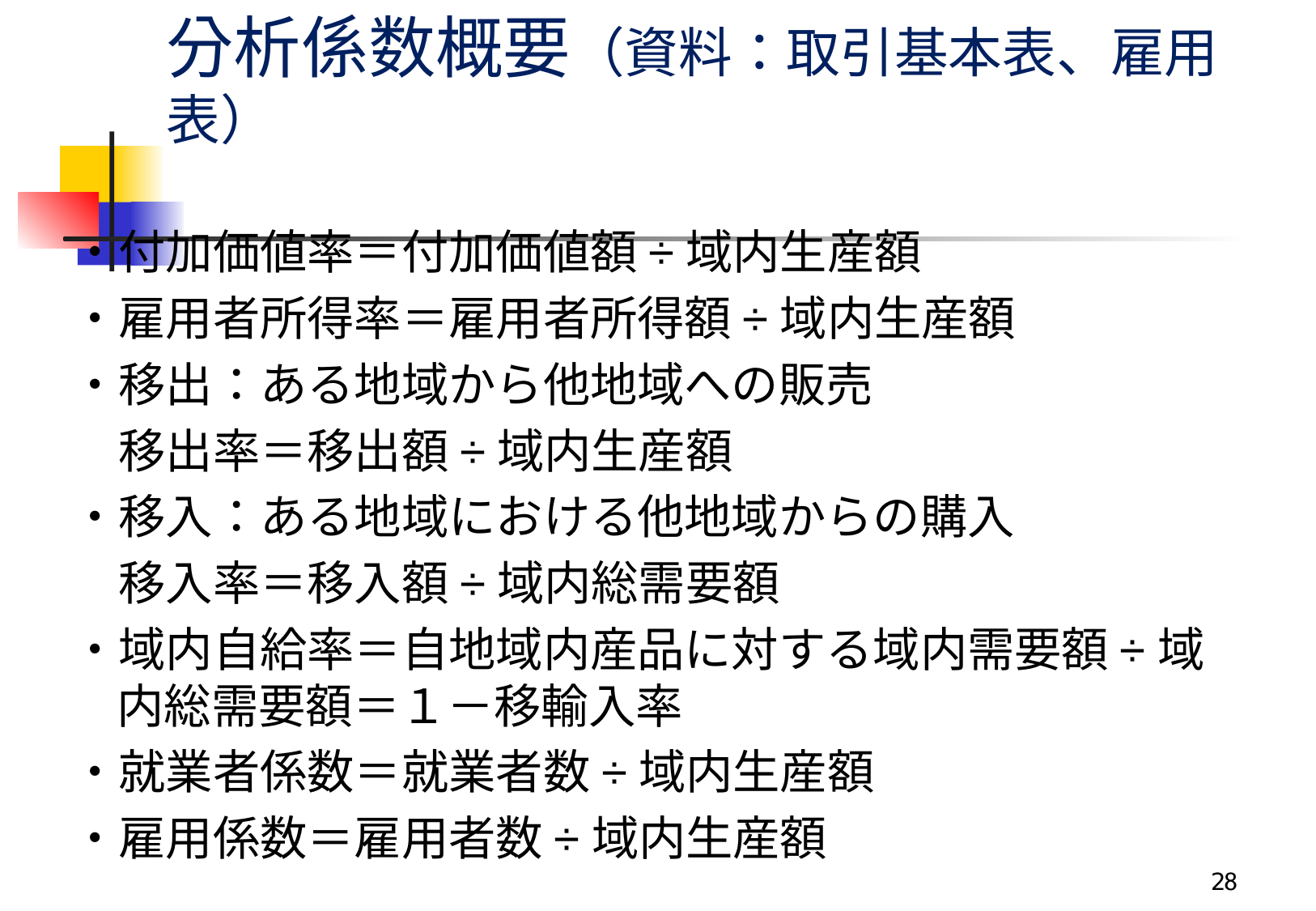

# 分析係数概要（資料：取引基本表、雇用表）
・付加価値率＝付加価値額÷域内生産額
・雇用者所得率＝雇用者所得額÷域内生産額
・移出：ある地域から他地域への販売
　移出率＝移出額÷域内生産額
・移入：ある地域における他地域からの購入
　移入率＝移入額÷域内総需要額
・域内自給率＝自地域内産品に対する域内需要額÷域内総需要額＝１－移輸入率
・就業者係数＝就業者数÷域内生産額
・雇用係数＝雇用者数÷域内生産額

28